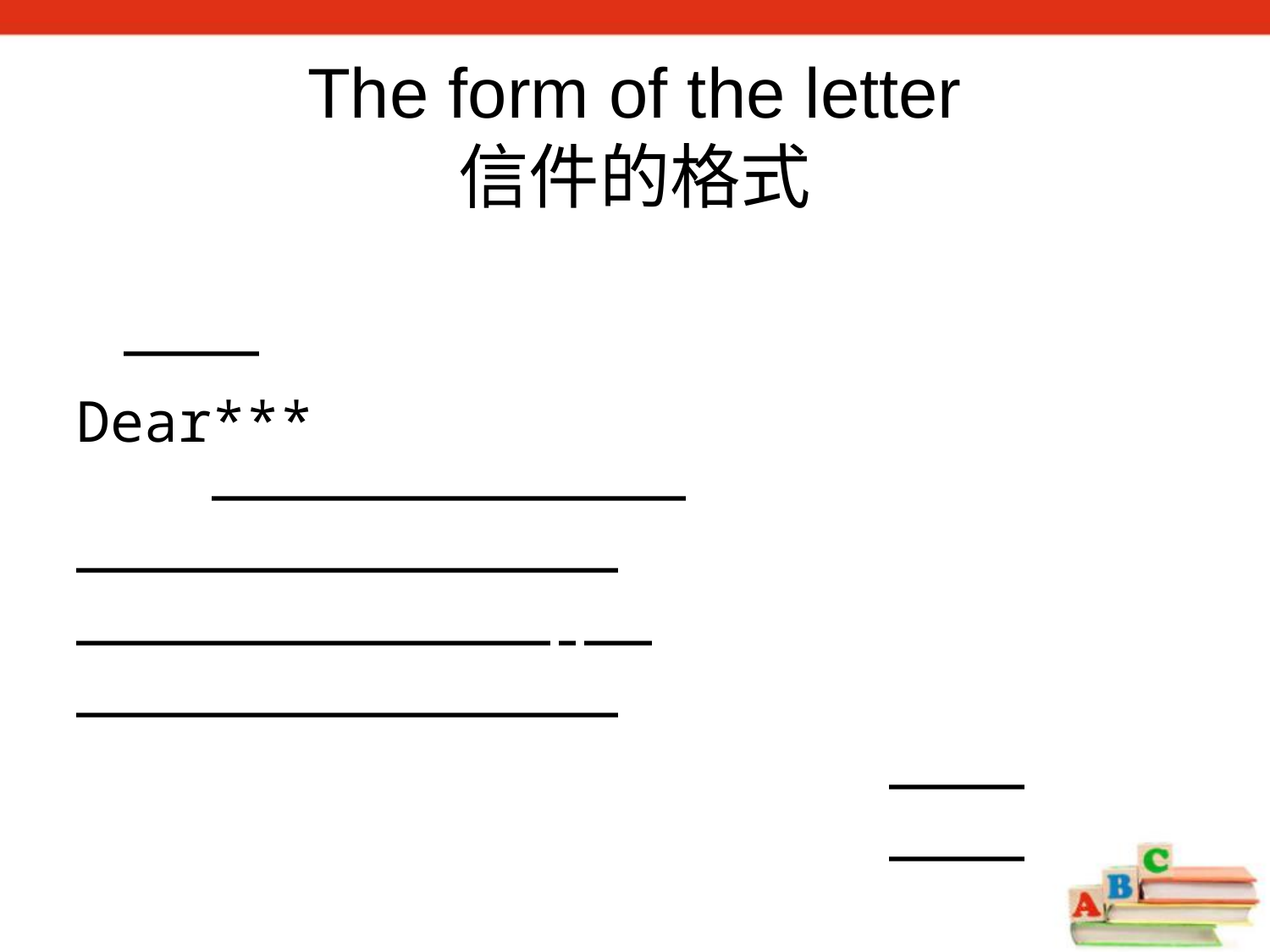

The form of the letter
信件的格式
                             ————
Dear***
    ——————————————
————————————————
——————————————-——
————————————————
                        ————
                        ————